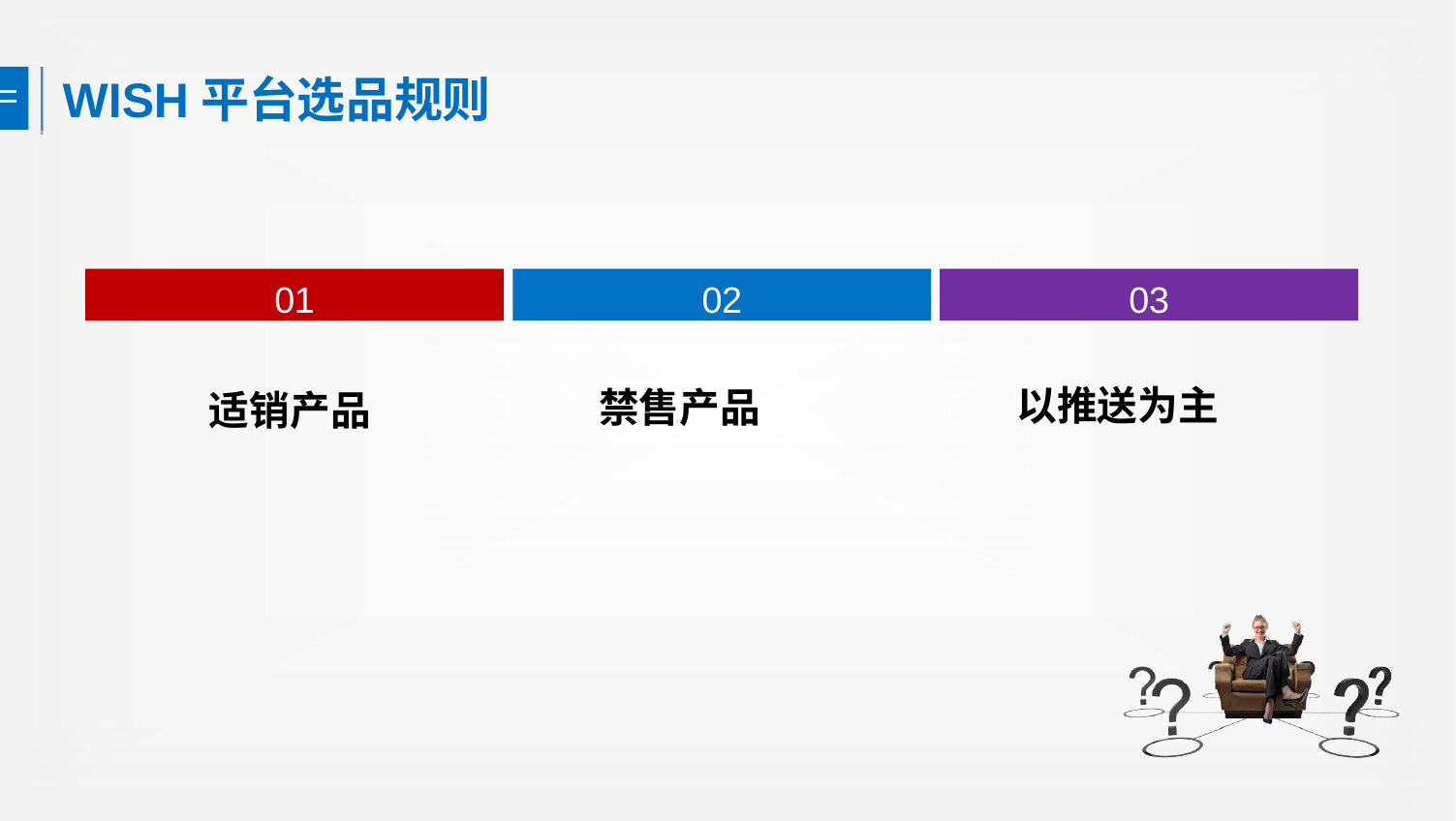

# WISH平台选品规则

01
02
03
以推送为主
禁售产品
适销产品